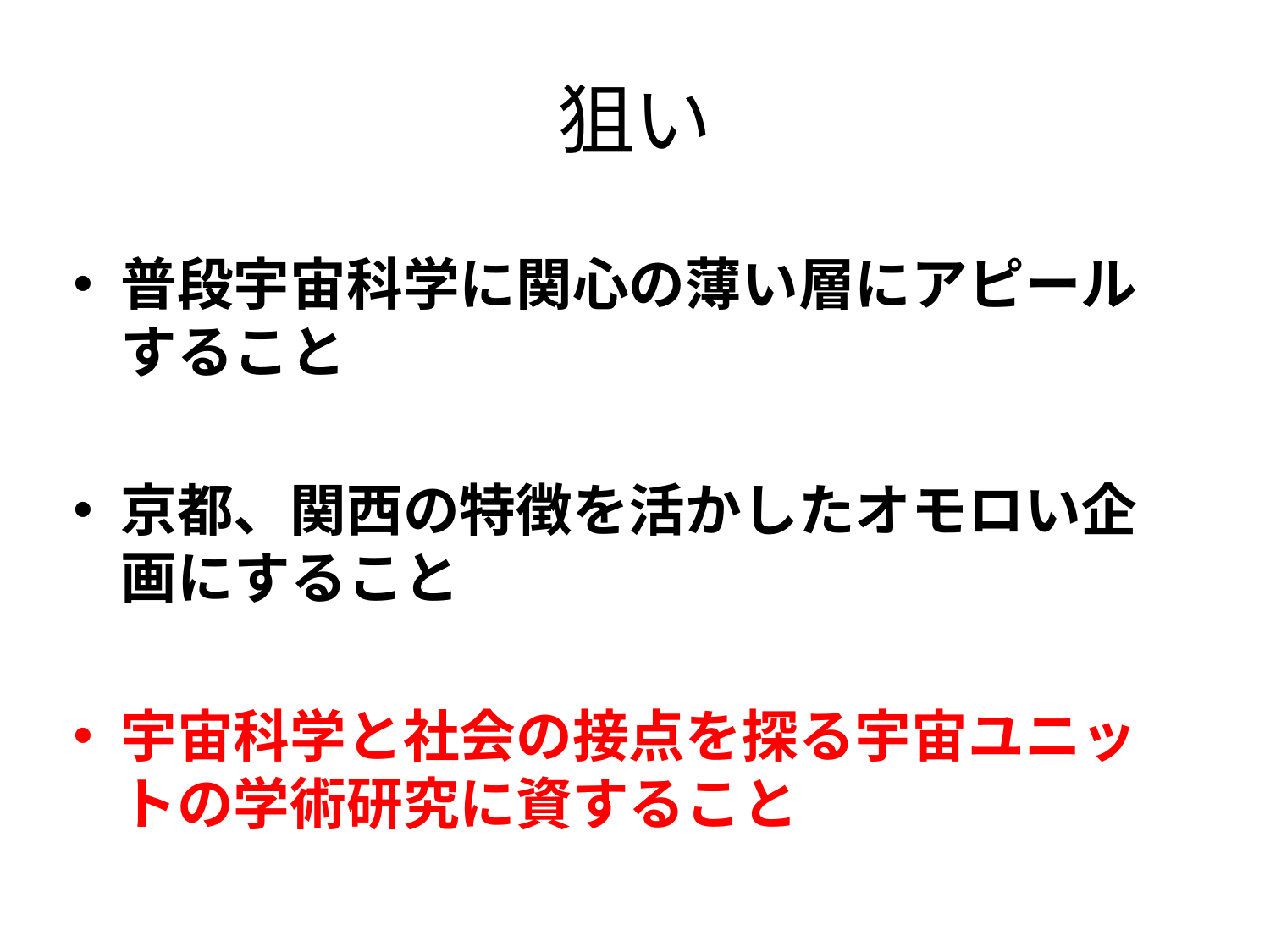

# 狙い
普段宇宙科学に関心の薄い層にアピールすること

京都、関西の特徴を活かしたオモロい企画にすること

宇宙科学と社会の接点を探る宇宙ユニットの学術研究に資すること